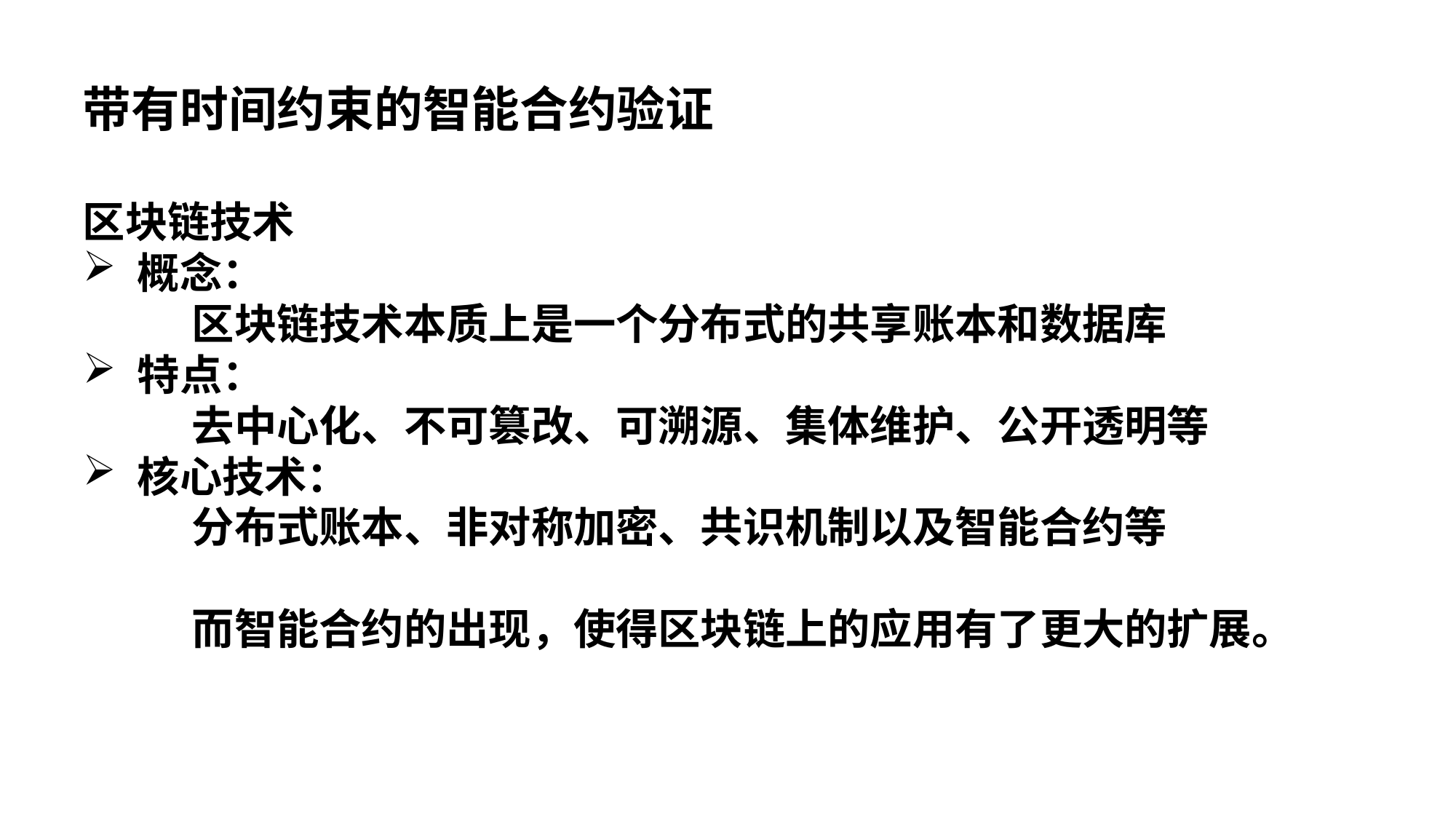

带有时间约束的智能合约验证

区块链技术
概念：
	区块链技术本质上是一个分布式的共享账本和数据库
特点：
	去中心化、不可篡改、可溯源、集体维护、公开透明等
核心技术：
	分布式账本、非对称加密、共识机制以及智能合约等

	而智能合约的出现，使得区块链上的应用有了更大的扩展。